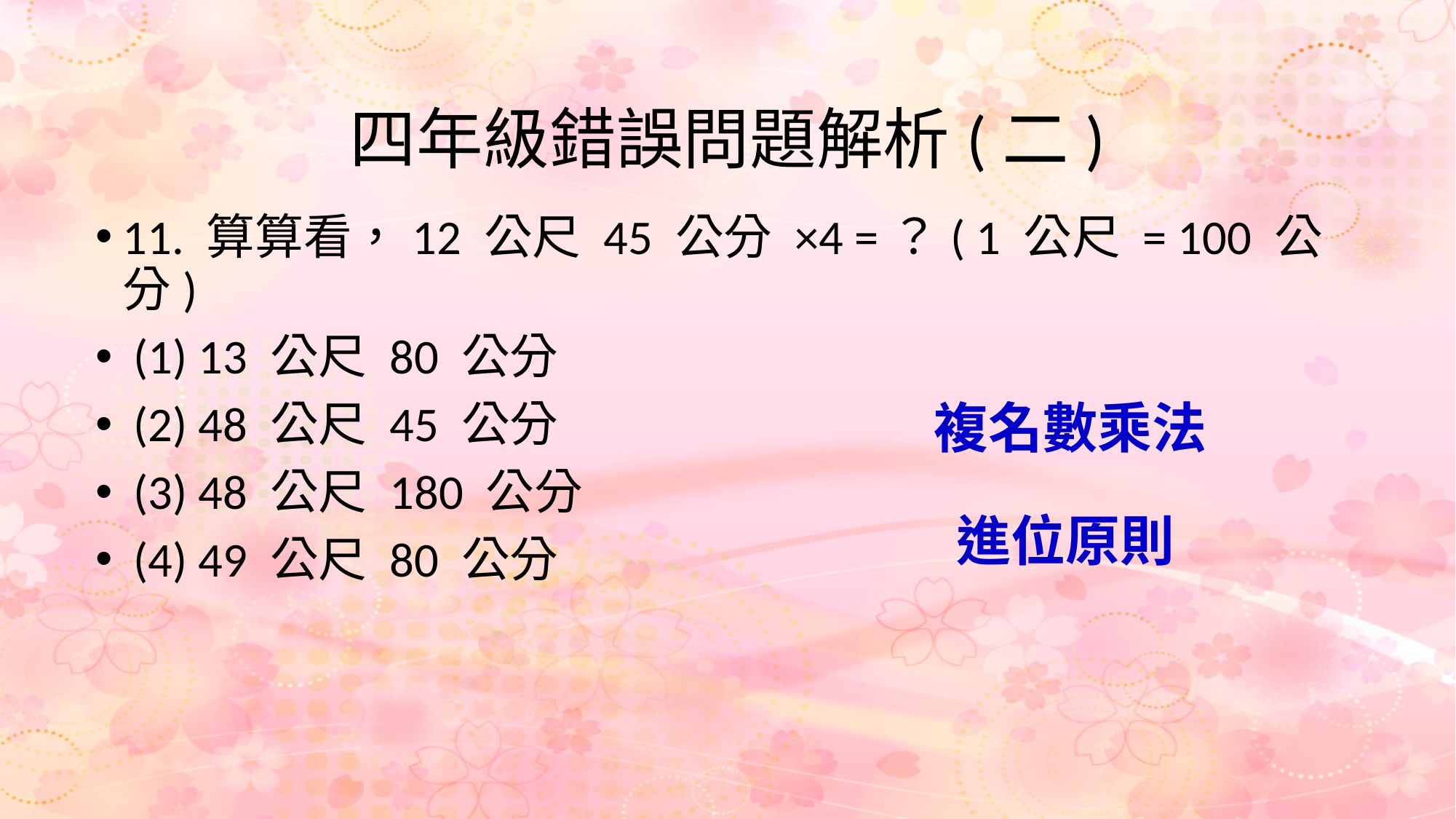

# 四年級錯誤問題解析(二)
11. 算算看，12 公尺 45 公分 ×4 =？( 1 公尺 = 100 公分)
 (1) 13 公尺 80 公分
 (2) 48 公尺 45 公分
 (3) 48 公尺 180 公分
 (4) 49 公尺 80 公分
複名數乘法
進位原則